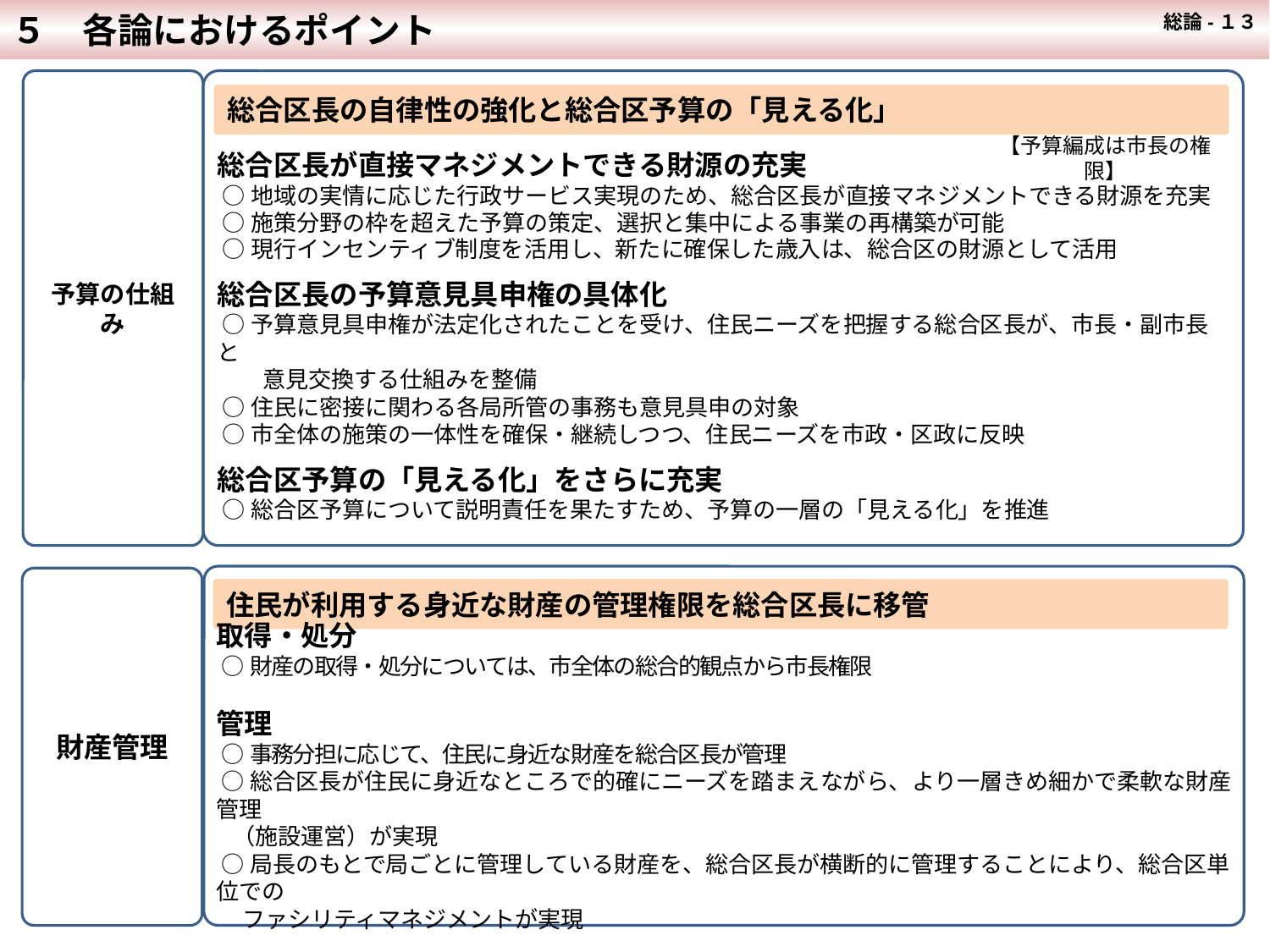

５　各論におけるポイント
 総論-１３

予算の仕組み
総合区長の自律性の強化と総合区予算の「見える化」
総合区長が直接マネジメントできる財源の充実
 ○地域の実情に応じた行政サービス実現のため、総合区長が直接マネジメントできる財源を充実
 ○施策分野の枠を超えた予算の策定、選択と集中による事業の再構築が可能
 ○現行インセンティブ制度を活用し、新たに確保した歳入は、総合区の財源として活用

総合区長の予算意見具申権の具体化
 ○予算意見具申権が法定化されたことを受け、住民ニーズを把握する総合区長が、市長・副市長と
　　意見交換する仕組みを整備
 ○住民に密接に関わる各局所管の事務も意見具申の対象
 ○市全体の施策の一体性を確保・継続しつつ、住民ニーズを市政・区政に反映

総合区予算の「見える化」をさらに充実
 ○総合区予算について説明責任を果たすため、予算の一層の「見える化」を推進
【予算編成は市長の権限】

財産管理
住民が利用する身近な財産の管理権限を総合区長に移管
取得・処分
 ○財産の取得・処分については、市全体の総合的観点から市長権限

管理
 ○事務分担に応じて、住民に身近な財産を総合区長が管理
 ○総合区長が住民に身近なところで的確にニーズを踏まえながら、より一層きめ細かで柔軟な財産管理
  （施設運営）が実現
 ○局長のもとで局ごとに管理している財産を、総合区長が横断的に管理することにより、総合区単位での
    ファシリティマネジメントが実現